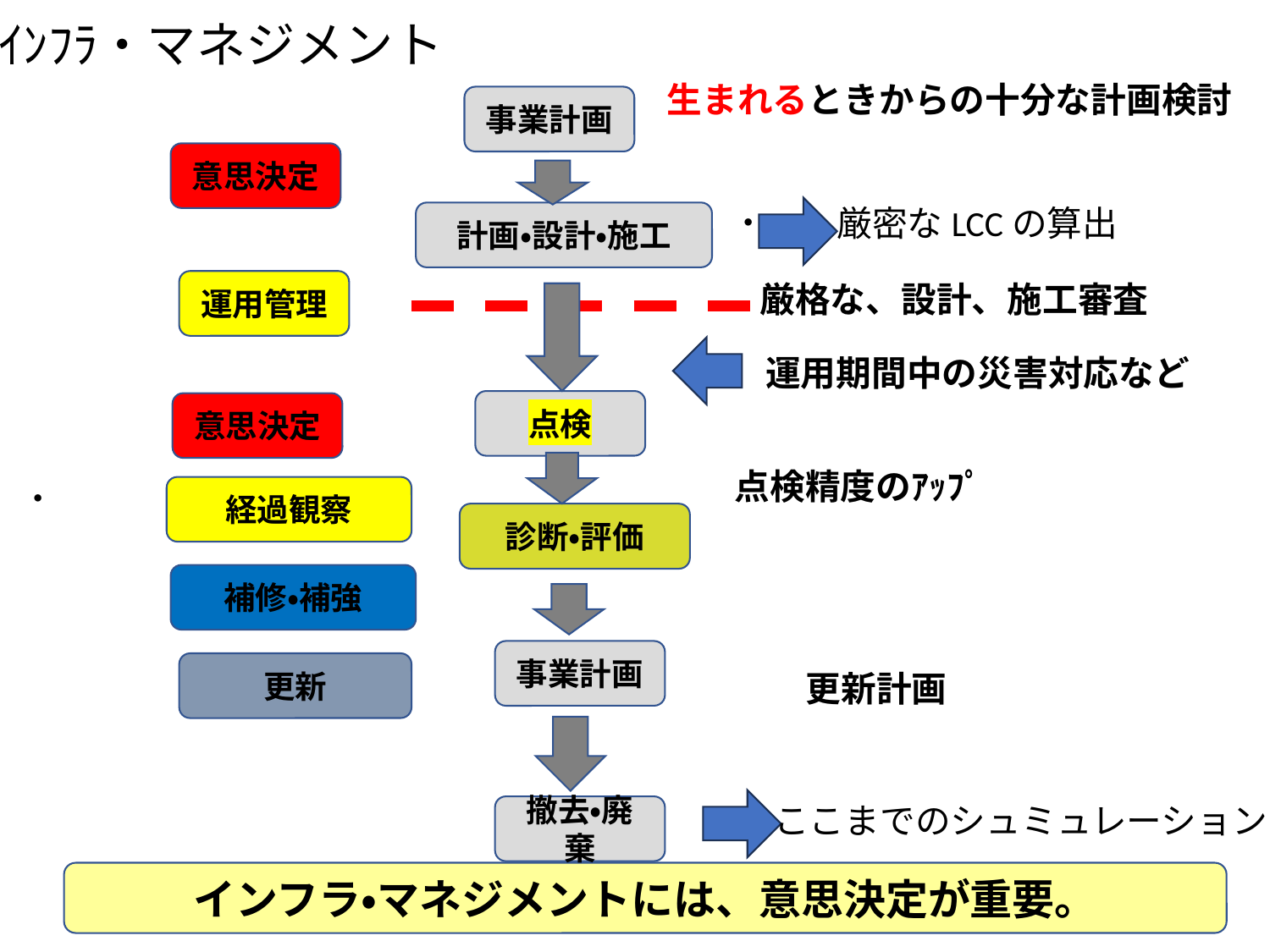

ｲﾝﾌﾗ・マネジメント
生まれるときからの十分な計画検討
事業計画
意思決定

厳密なLCCの算出

・
計画・設計・施工
運用管理
厳格な、設計、施工審査

運用期間中の災害対応など
点検
意思決定

点検精度のｱｯﾌﾟ
・
経過観察
診断・評価
補修・補強

事業計画
更新
更新計画

ここまでのシュミュレーション
撤去・廃棄
インフラ・マネジメントには、意思決定が重要。